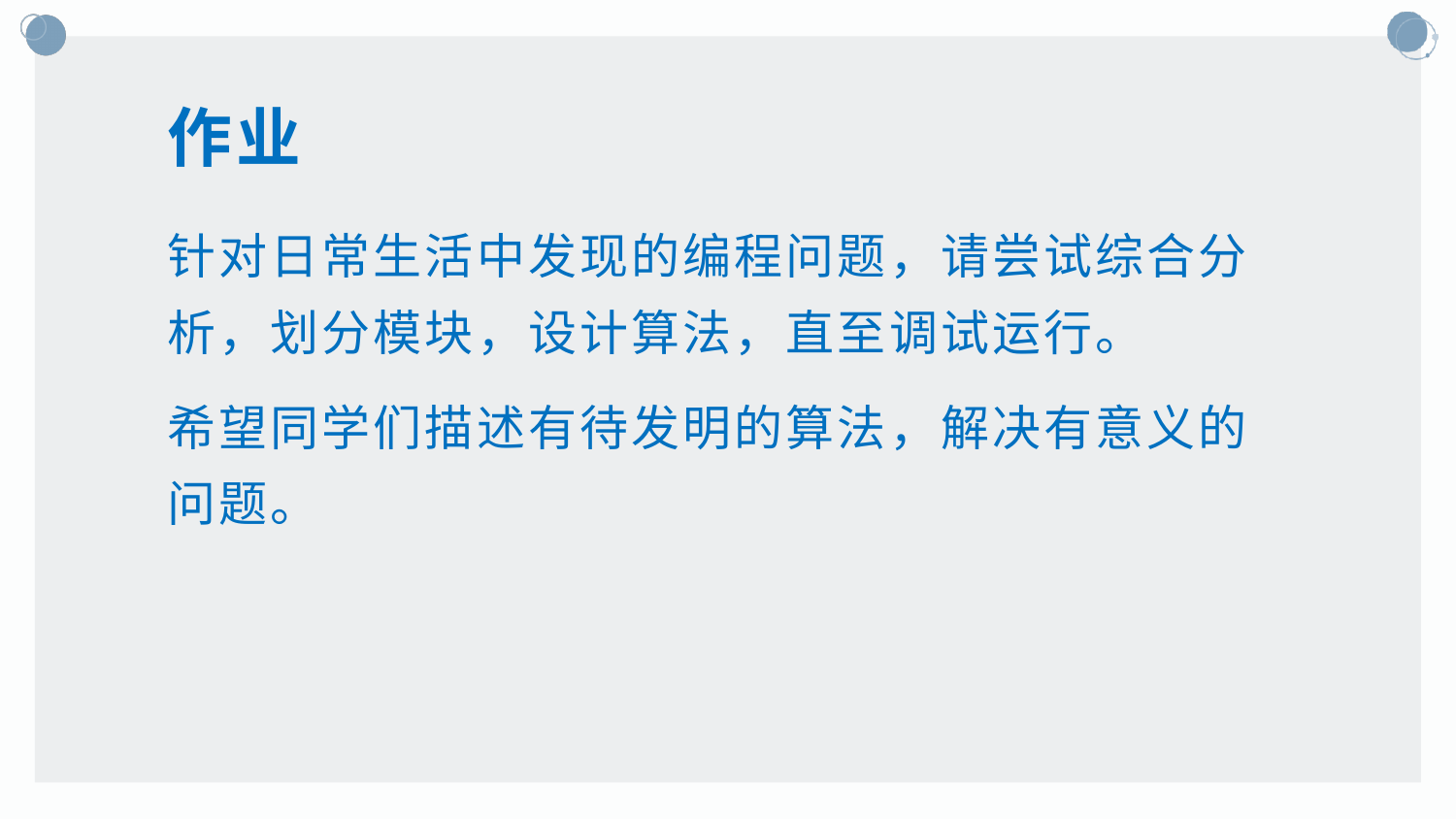

# 作业
针对日常生活中发现的编程问题，请尝试综合分析，划分模块，设计算法，直至调试运行。
希望同学们描述有待发明的算法，解决有意义的问题。